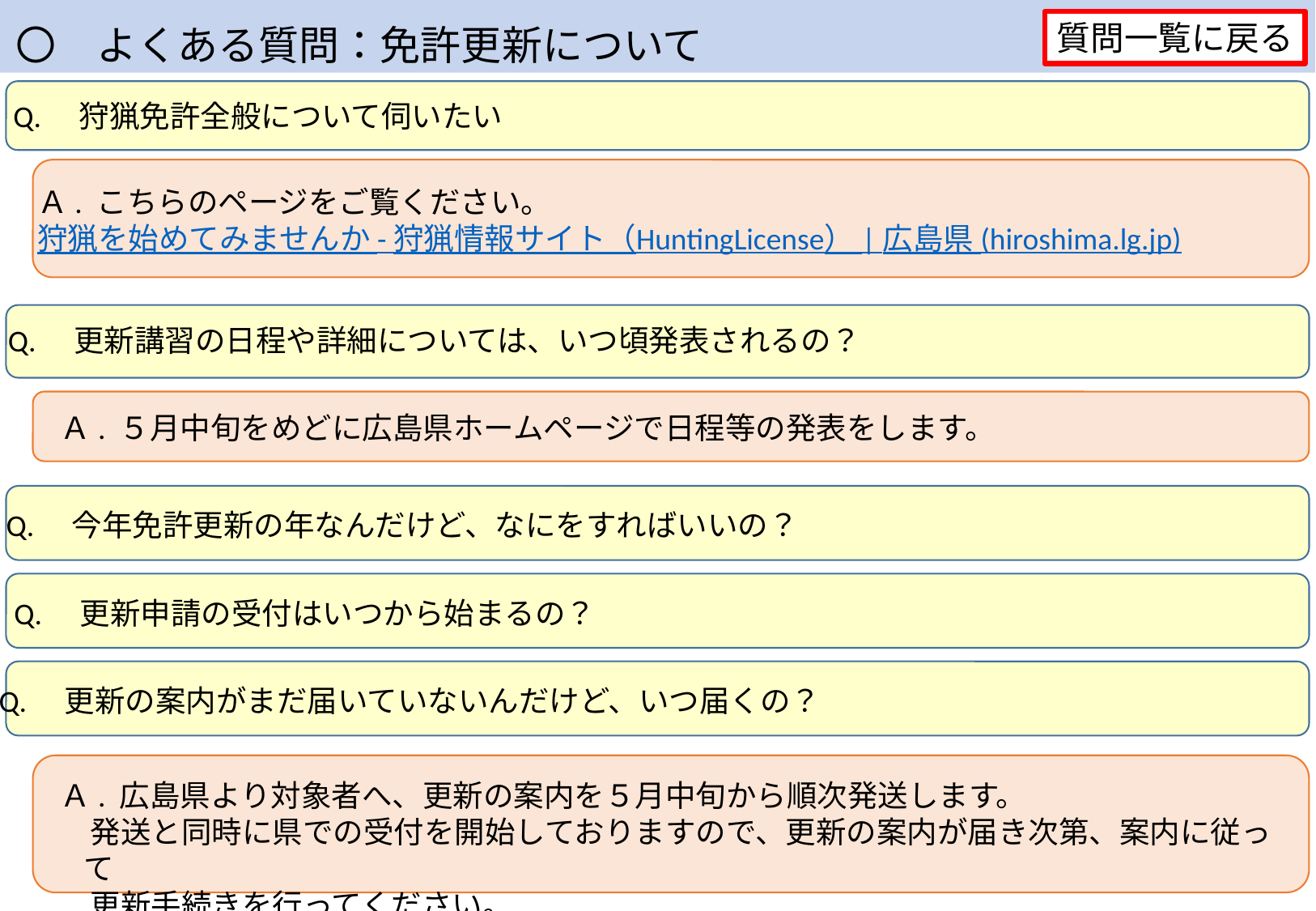

質問一覧に戻る
〇　よくある質問：免許更新について

Q.　狩猟免許全般について伺いたい

Ａ. こちらのページをご覧ください。
狩猟を始めてみませんか - 狩猟情報サイト（HuntingLicense） | 広島県 (hiroshima.lg.jp)

Q.　更新講習の日程や詳細については、いつ頃発表されるの？

Ａ. ５月中旬をめどに広島県ホームページで日程等の発表をします。

Q.　今年免許更新の年なんだけど、なにをすればいいの？

Q.　更新申請の受付はいつから始まるの？

Q.　更新の案内がまだ届いていないんだけど、いつ届くの？

Ａ. 広島県より対象者へ、更新の案内を５月中旬から順次発送します。
　発送と同時に県での受付を開始しておりますので、更新の案内が届き次第、案内に従って
　更新手続きを行ってください。